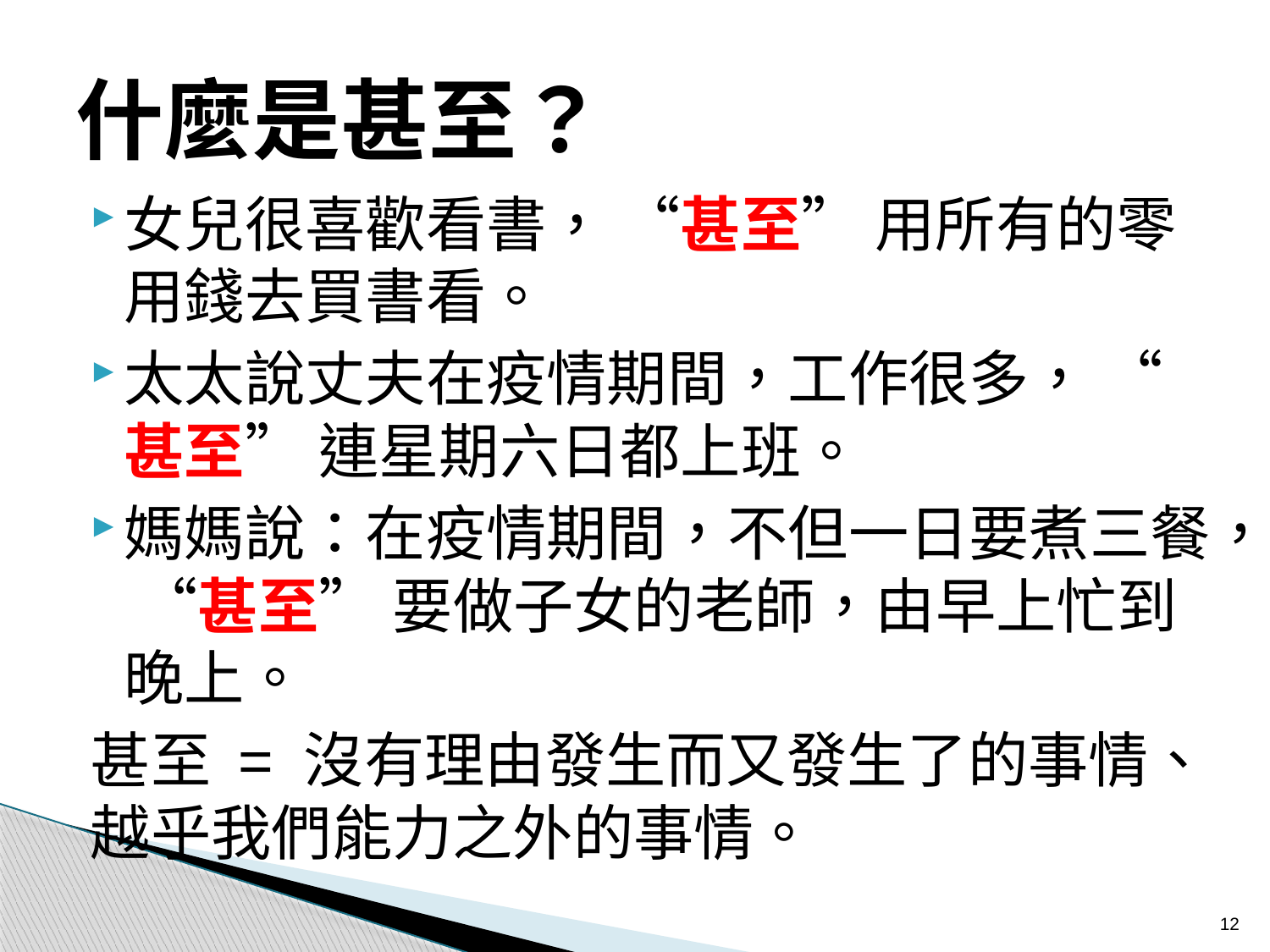

# 什麼是甚至？
女兒很喜歡看書， “甚至” 用所有的零用錢去買書看。
太太說丈夫在疫情期間，工作很多， “甚至” 連星期六日都上班。
媽媽說：在疫情期間，不但一日要煮三餐， “甚至” 要做子女的老師，由早上忙到晚上。
甚至 = 沒有理由發生而又發生了的事情、
	越乎我們能力之外的事情。
12